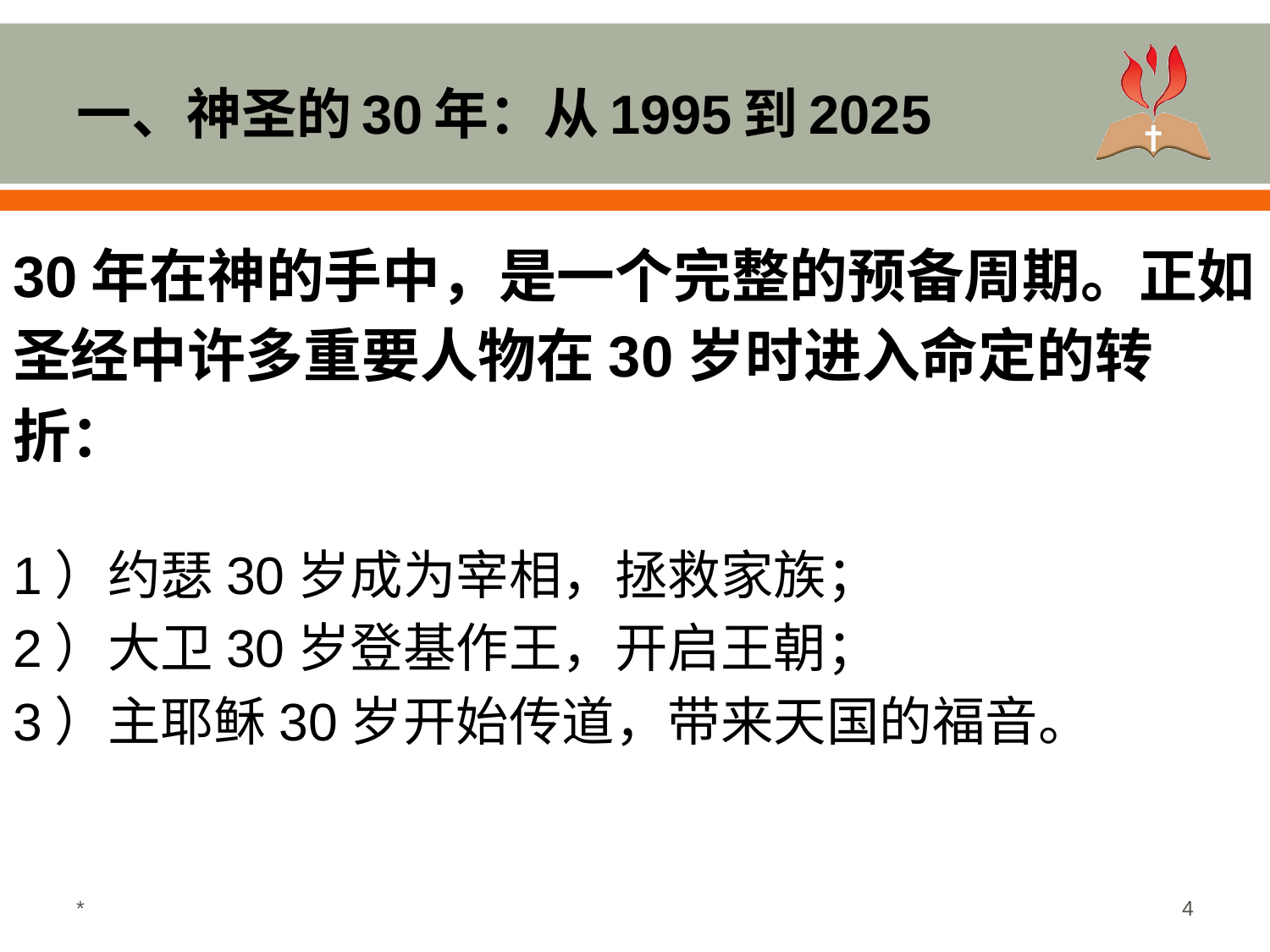

# 一、神圣的30年：从1995到2025
30年在神的手中，是一个完整的预备周期。正如圣经中许多重要人物在30岁时进入命定的转折：

1）约瑟30岁成为宰相，拯救家族；
2）大卫30岁登基作王，开启王朝；
3）主耶稣30岁开始传道，带来天国的福音。

*
4